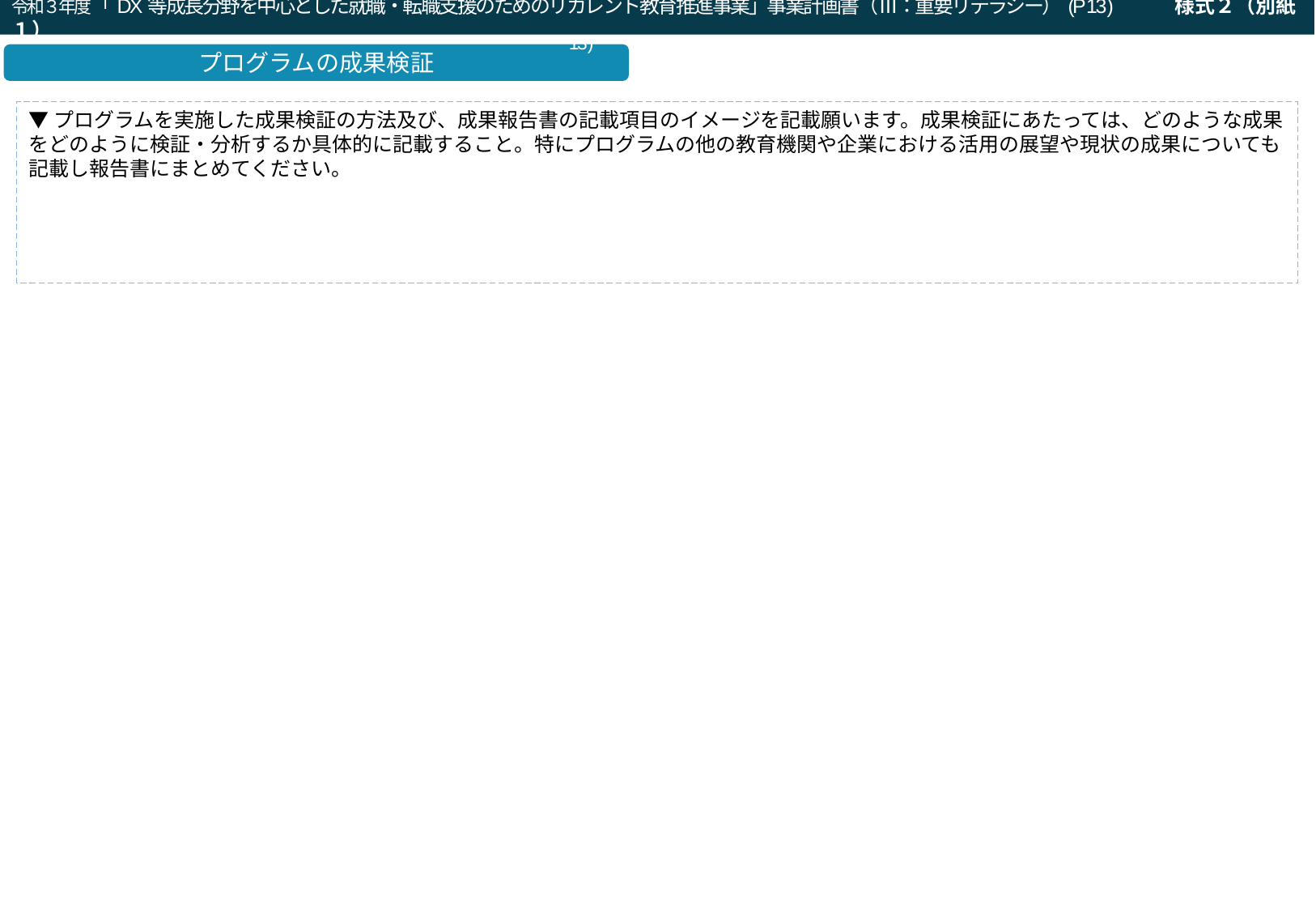

令和３年度「DX等成長分野を中心とした就職・転職支援のためのリカレント教育推進事業」事業計画書（ Ⅲ：重要リテラシー）(P13)　　　様式２（別紙１）
令和２年度「就職・転職支援のための大学リカレント教育推進事業（就職・転職支援のためのリカレント教育プログラムの開発・実施）」事業計画書（a：求職支援）(P13)
プログラムの成果検証
▼プログラムを実施した成果検証の方法及び、成果報告書の記載項目のイメージを記載願います。成果検証にあたっては、どのような成果をどのように検証・分析するか具体的に記載すること。特にプログラムの他の教育機関や企業における活用の展望や現状の成果についても記載し報告書にまとめてください。